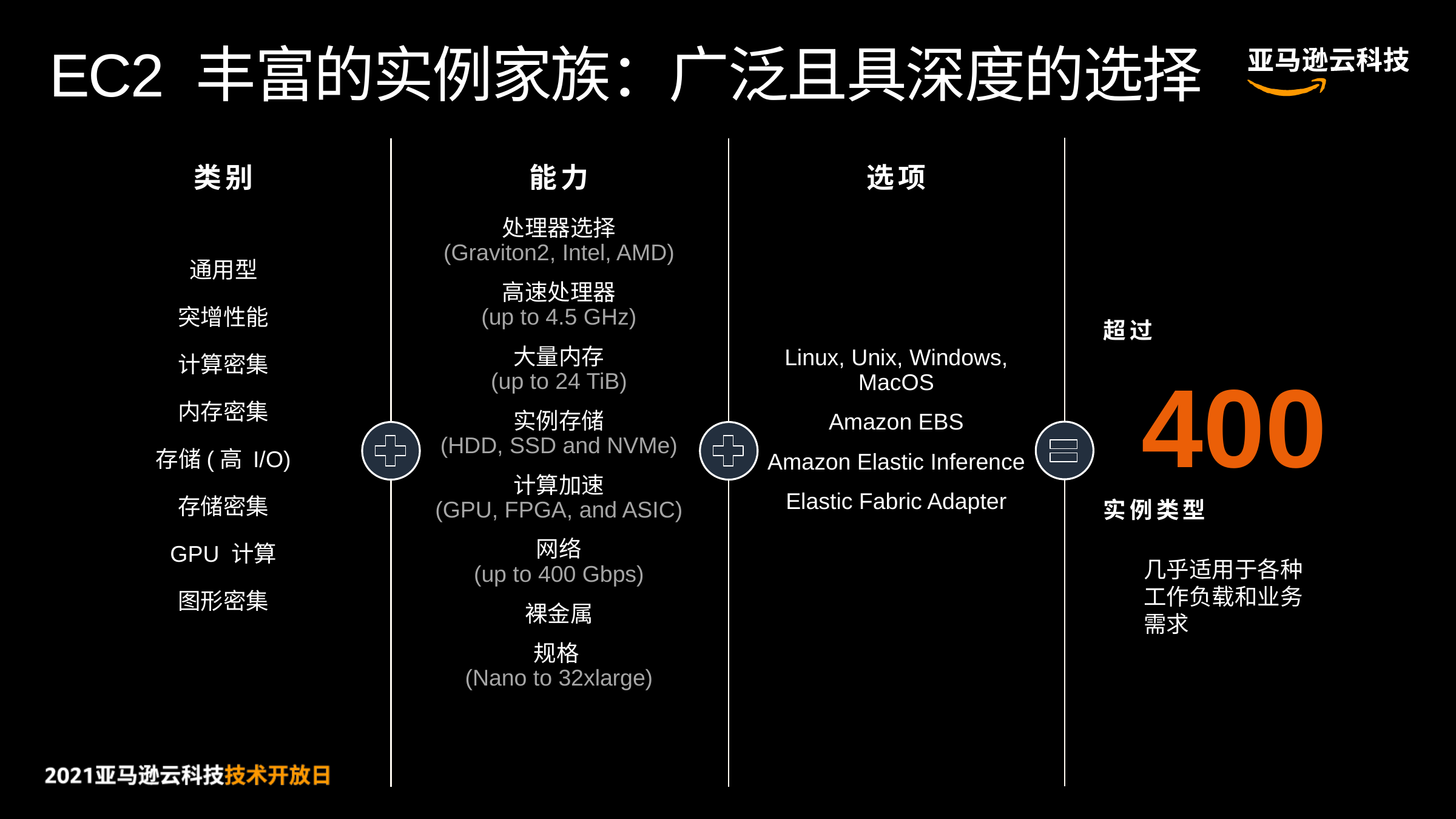

EC2 丰富的实例家族：广泛且具深度的选择

能力
处理器选择
(Graviton2, Intel, AMD)
高速处理器
(up to 4.5 GHz)
大量内存
(up to 24 TiB)
实例存储
(HDD, SSD and NVMe)
计算加速
(GPU, FPGA, and ASIC)
网络
(up to 400 Gbps)
裸金属
规格
(Nano to 32xlarge)
选项
Linux, Unix, Windows, MacOS
Amazon EBS
Amazon Elastic Inference
Elastic Fabric Adapter
类别
通用型
突增性能
计算密集
内存密集
存储(高 I/O)
存储密集
GPU 计算
图形密集

超过

400
实例类型

几乎适用于各种工作负载和业务需求